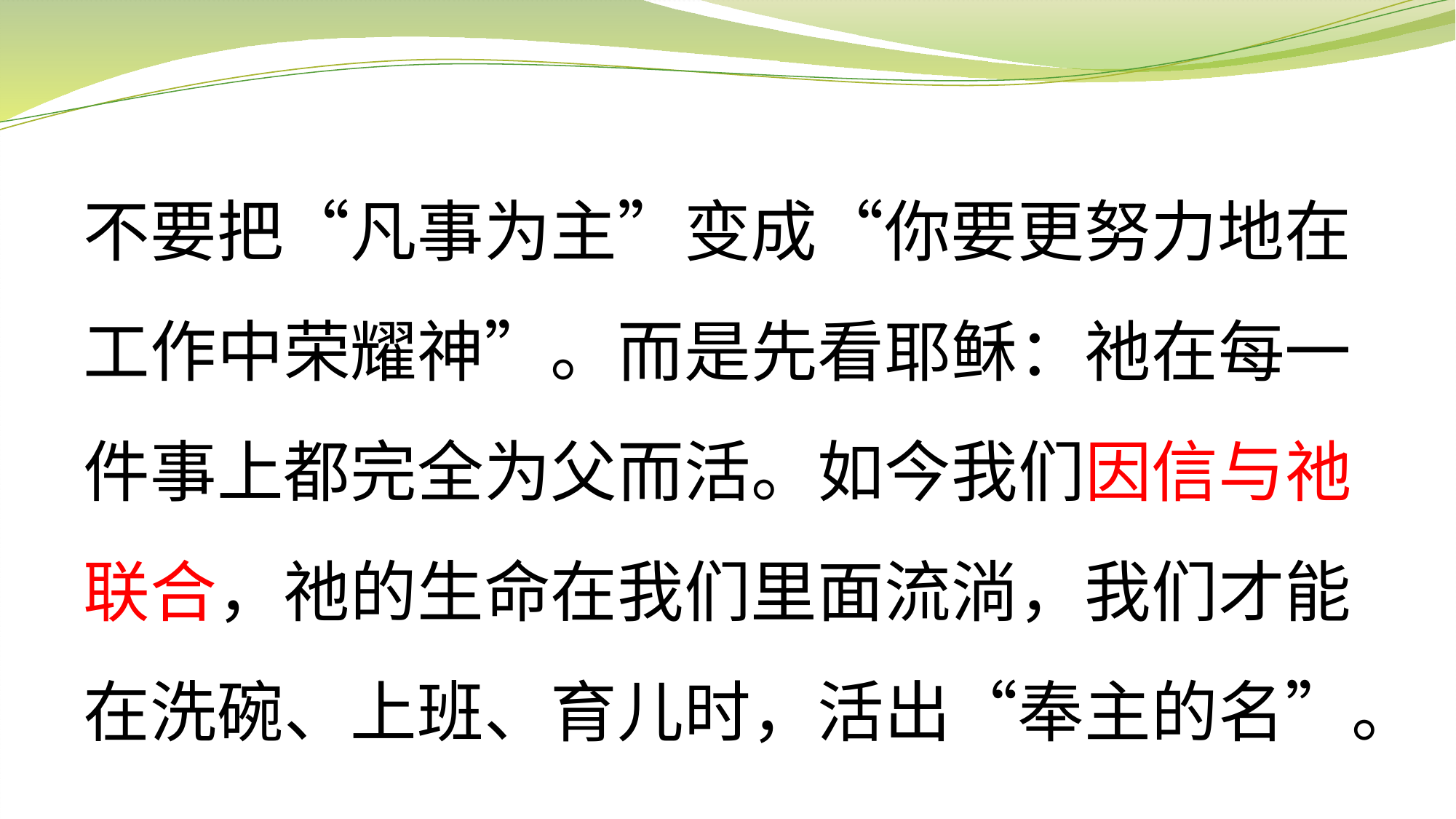

不要把“凡事为主”变成“你要更努力地在工作中荣耀神”。而是先看耶稣：祂在每一件事上都完全为父而活。如今我们因信与祂联合，祂的生命在我们里面流淌，我们才能在洗碗、上班、育儿时，活出“奉主的名”。